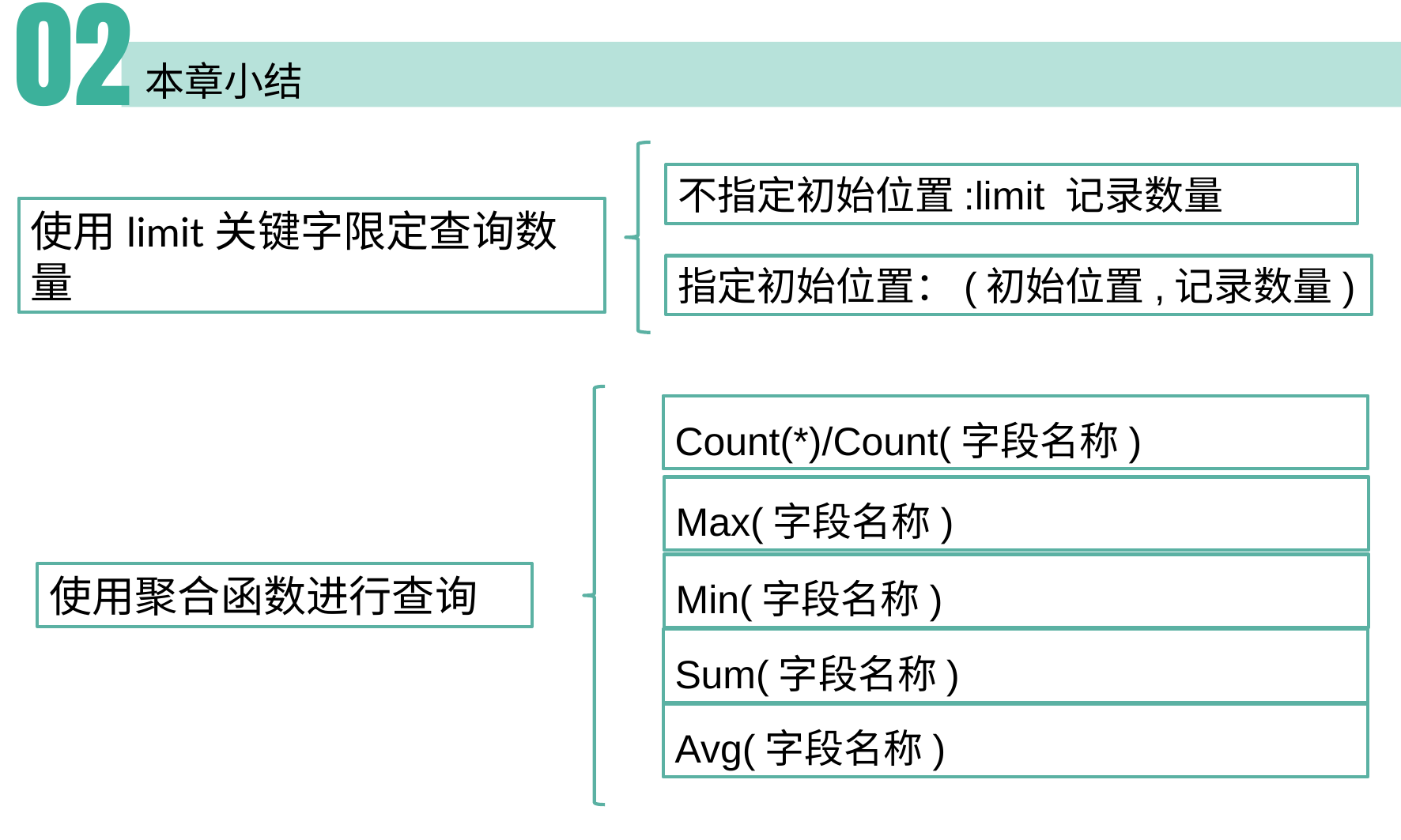

02

本章小结

不指定初始位置:limit 记录数量
使用limit关键字限定查询数量
指定初始位置：(初始位置,记录数量)

Count(*)/Count(字段名称)
Max(字段名称)
Min(字段名称)
使用聚合函数进行查询

Sum(字段名称)
Avg(字段名称)